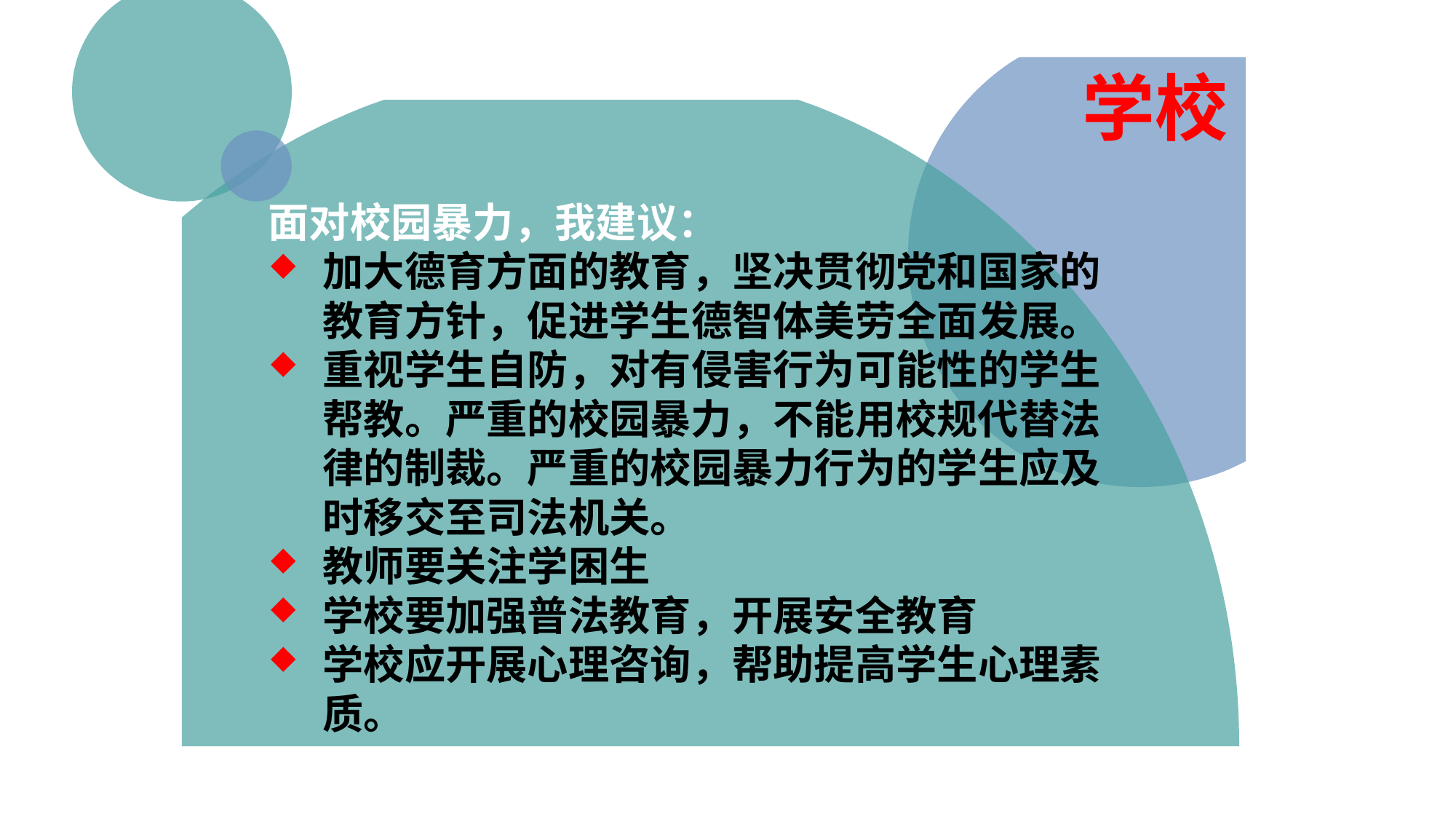

学校

面对校园暴力，我建议：
加大德育方面的教育，坚决贯彻党和国家的教育方针，促进学生德智体美劳全面发展。
重视学生自防，对有侵害行为可能性的学生帮教。严重的校园暴力，不能用校规代替法律的制裁。严重的校园暴力行为的学生应及时移交至司法机关。
教师要关注学困生
学校要加强普法教育，开展安全教育
学校应开展心理咨询，帮助提高学生心理素质。